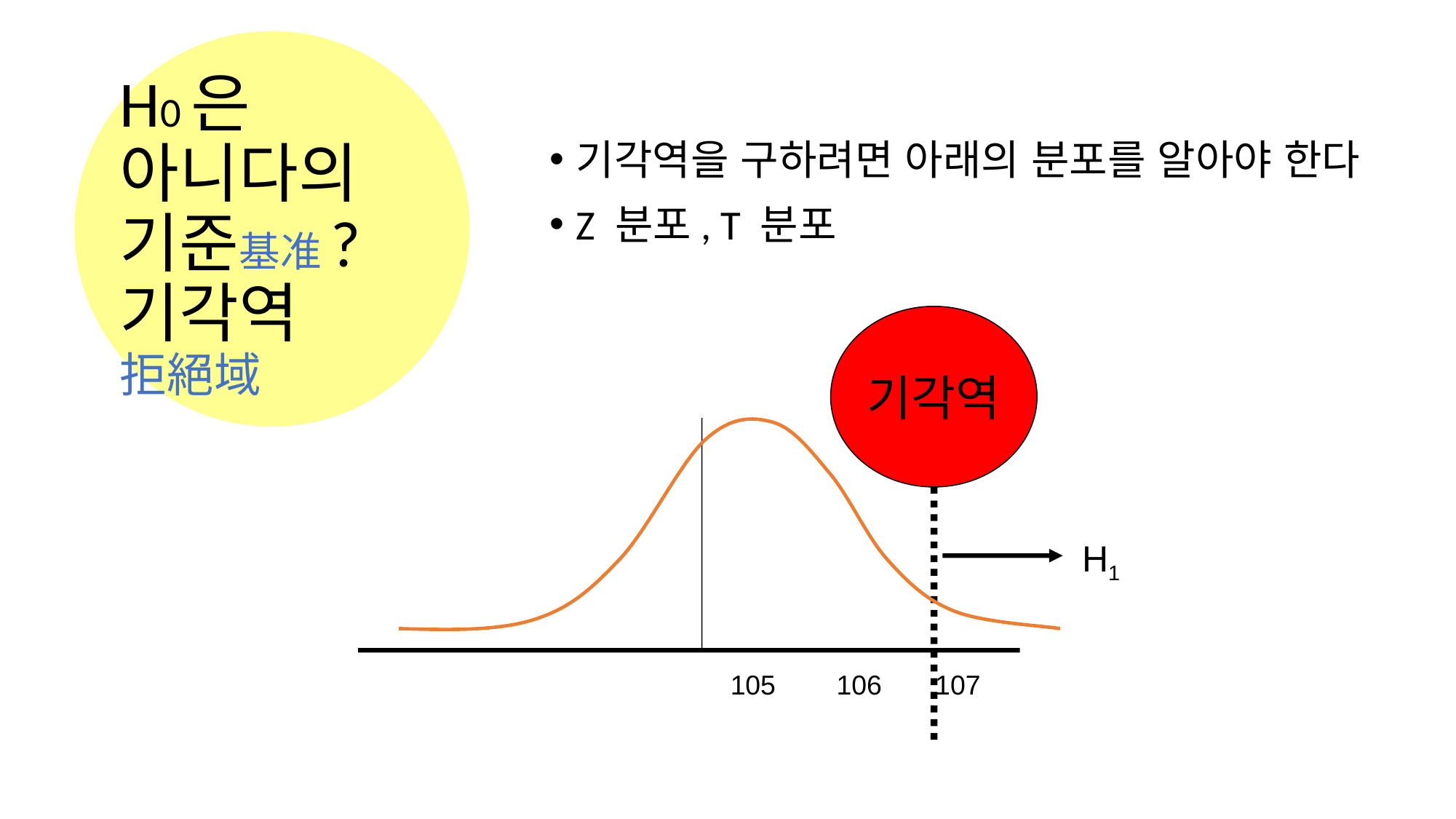

# H0은 아니다의 기준基准? 기각역 拒絕域
기각역을 구하려면 아래의 분포를 알아야 한다
Z 분포, T 분포
기각역

H1

105        106       107